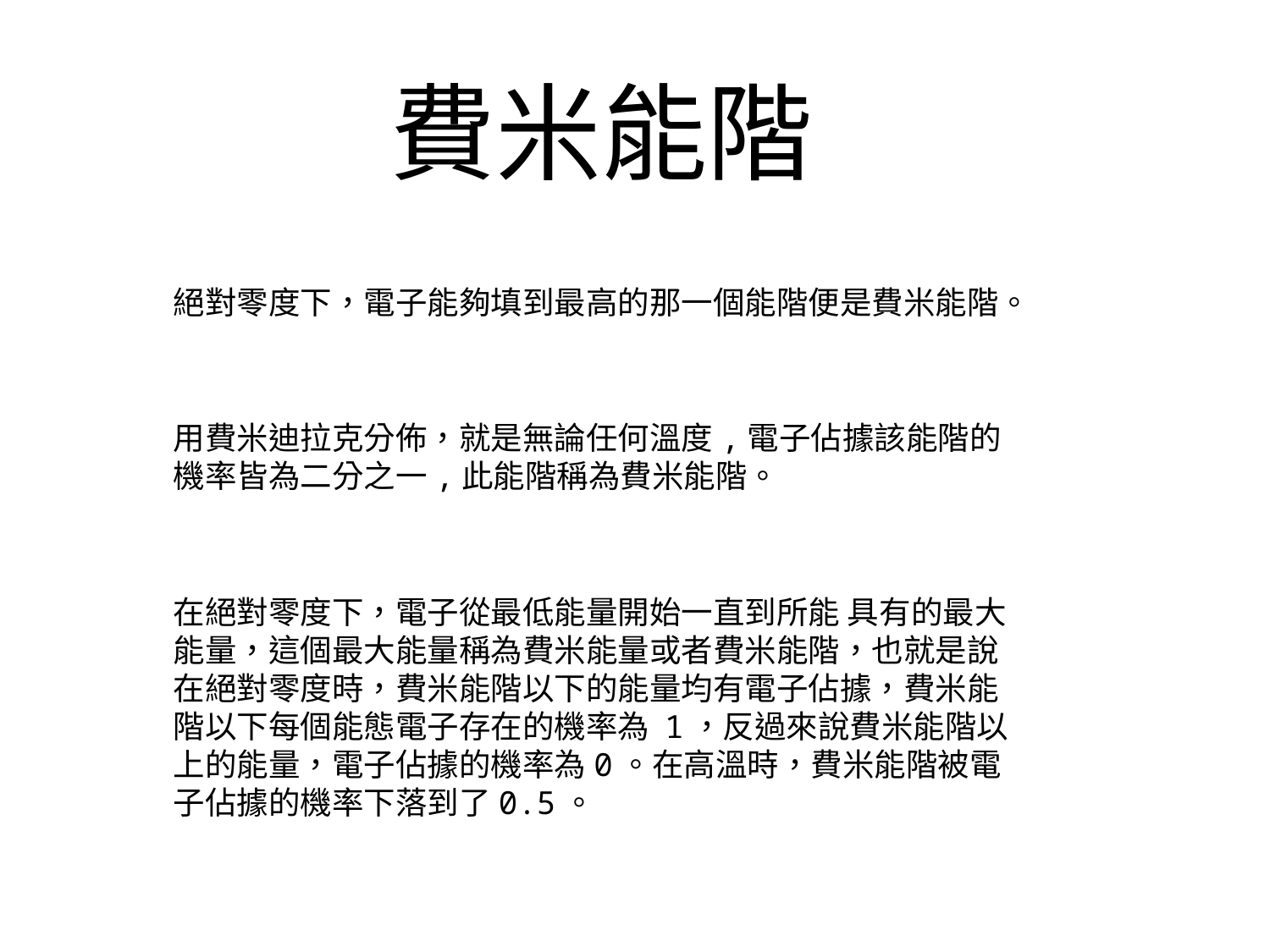

費米能階
絕對零度下，電子能夠填到最高的那一個能階便是費米能階。
用費米迪拉克分佈，就是無論任何溫度,電子佔據該能階的機率皆為二分之一,此能階稱為費米能階。
在絕對零度下，電子從最低能量開始一直到所能 具有的最大能量，這個最大能量稱為費米能量或者費米能階，也就是說在絕對零度時，費米能階以下的能量均有電子佔據，費米能階以下每個能態電子存在的機率為 1，反過來說費米能階以上的能量，電子佔據的機率為0。在高溫時，費米能階被電子佔據的機率下落到了0.5。